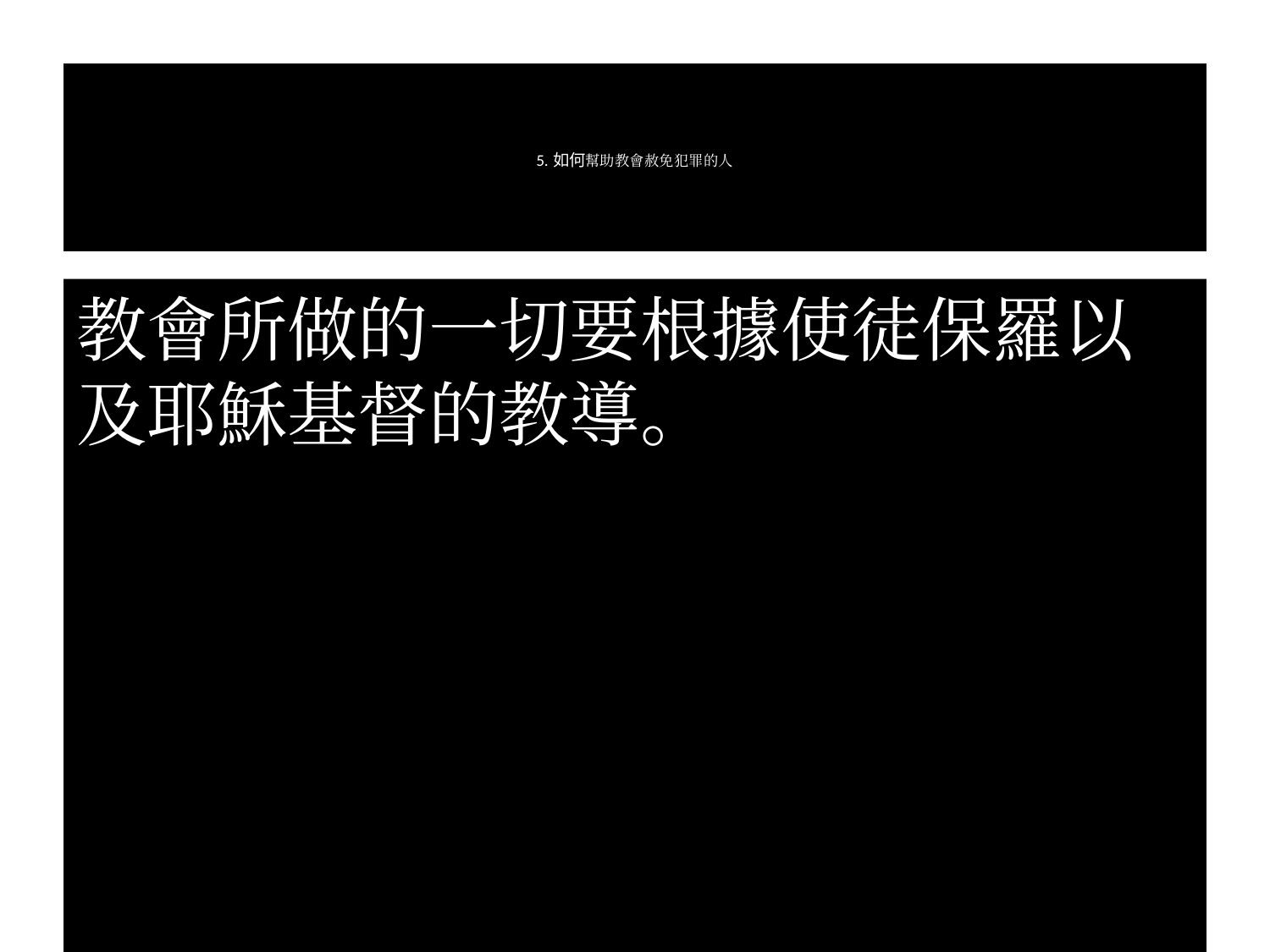

# 5. 如何幫助教會赦免犯罪的人
教會所做的一切要根據使徒保羅以及耶穌基督的教導。